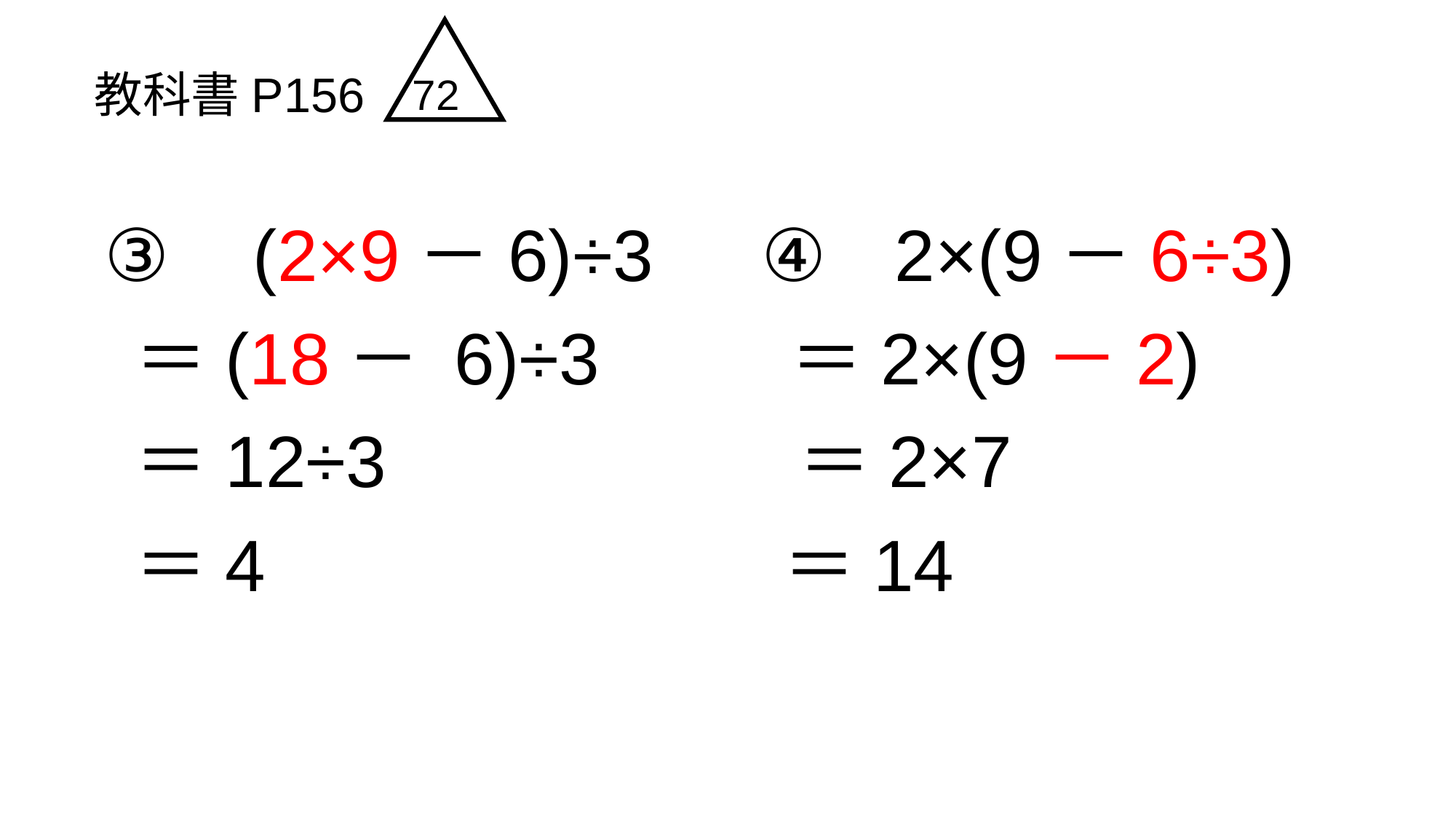

教科書P156
72
③
(2×9－6)÷3
④
2×(9－6÷3)
＝(18－ 6)÷3
＝2×(9－2)
＝2×7
＝12÷3
＝4
＝14